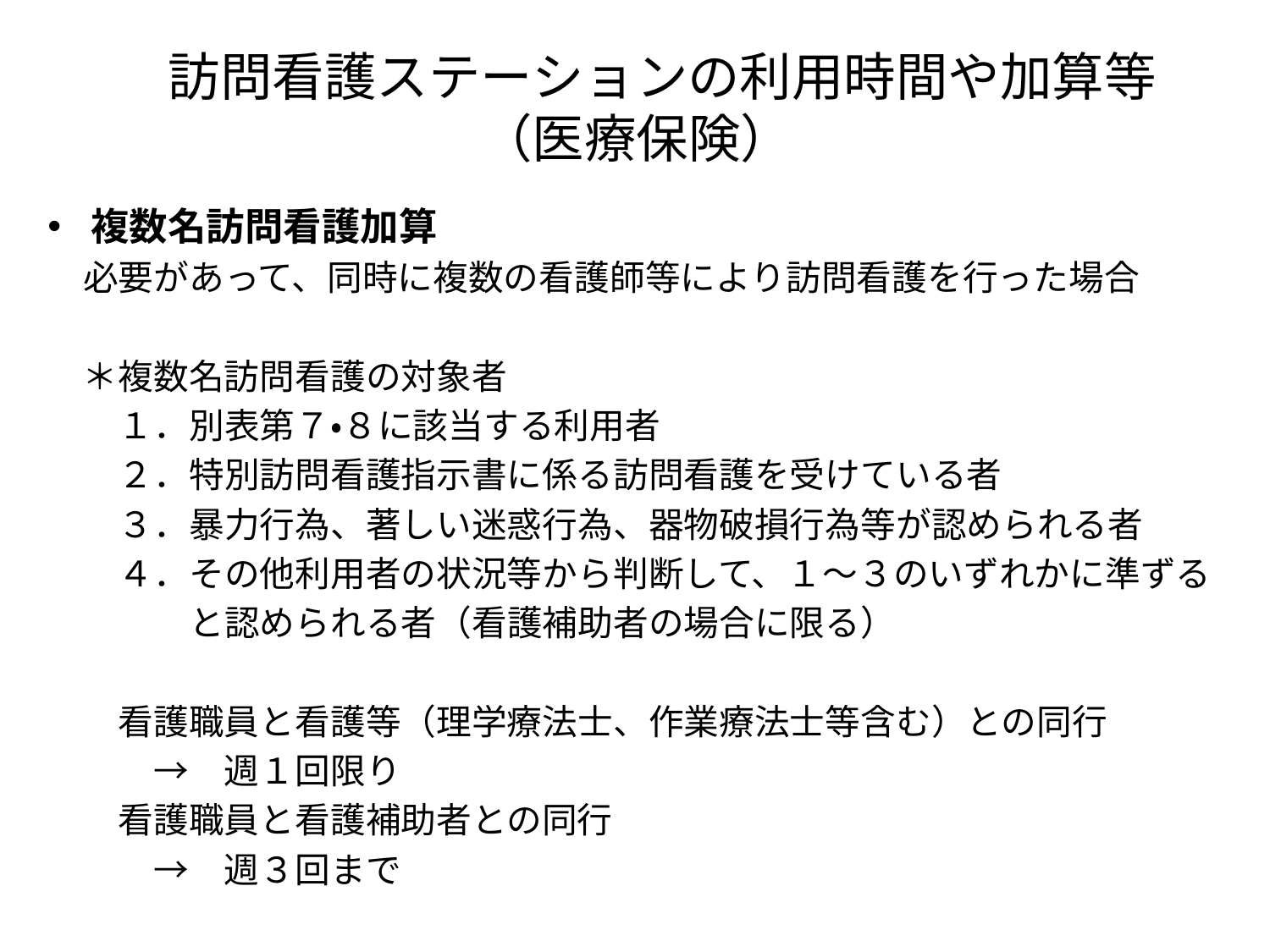

# 訪問看護ステーションの利用時間や加算等 （医療保険）
複数名訪問看護加算
　必要があって、同時に複数の看護師等により訪問看護を行った場合

　＊複数名訪問看護の対象者
　　１．別表第７・８に該当する利用者
　　２．特別訪問看護指示書に係る訪問看護を受けている者
　　３．暴力行為、著しい迷惑行為、器物破損行為等が認められる者
　　４．その他利用者の状況等から判断して、１～３のいずれかに準ずる
　　　　と認められる者（看護補助者の場合に限る）

　　看護職員と看護等（理学療法士、作業療法士等含む）との同行
　　　→　週１回限り
　　看護職員と看護補助者との同行
　　　→　週３回まで